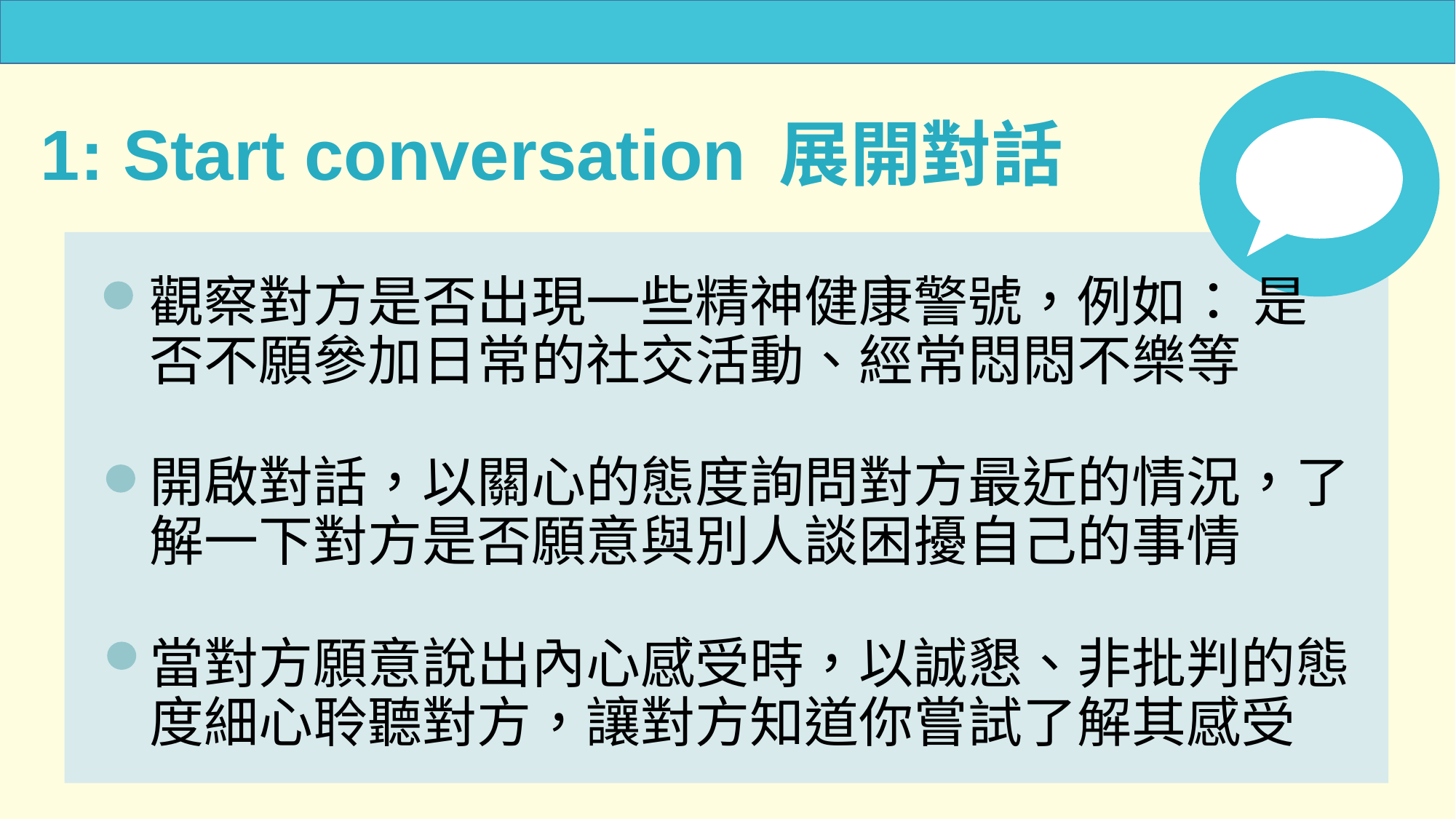

1: Start conversation 展開對話

觀察對方是否出現一些精神健康警號，例如： 是否不願參加日常的社交活動、經常悶悶不樂等

開啟對話，以關心的態度詢問對方最近的情況，了解一下對方是否願意與別人談困擾自己的事情

當對方願意說出內心感受時，以誠懇、非批判的態度細心聆聽對方，讓對方知道你嘗試了解其感受